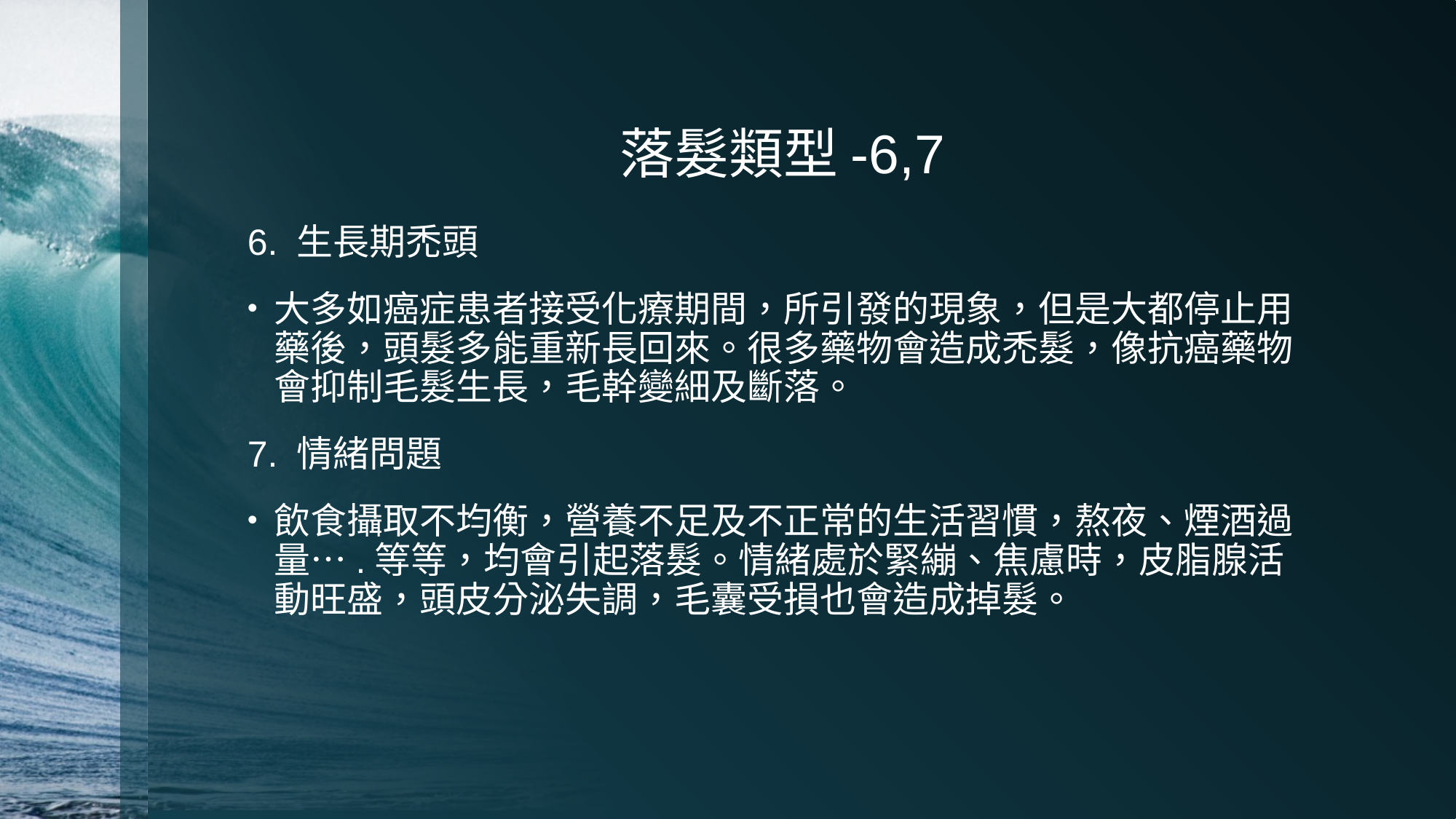

# 落髮類型-6,7
6. 生長期禿頭
大多如癌症患者接受化療期間，所引發的現象，但是大都停止用藥後，頭髮多能重新長回來。很多藥物會造成禿髮，像抗癌藥物會抑制毛髮生長，毛幹變細及斷落。
7. 情緒問題
飲食攝取不均衡，營養不足及不正常的生活習慣，熬夜、煙酒過量….等等，均會引起落髮。情緒處於緊繃、焦慮時，皮脂腺活動旺盛，頭皮分泌失調，毛囊受損也會造成掉髮。